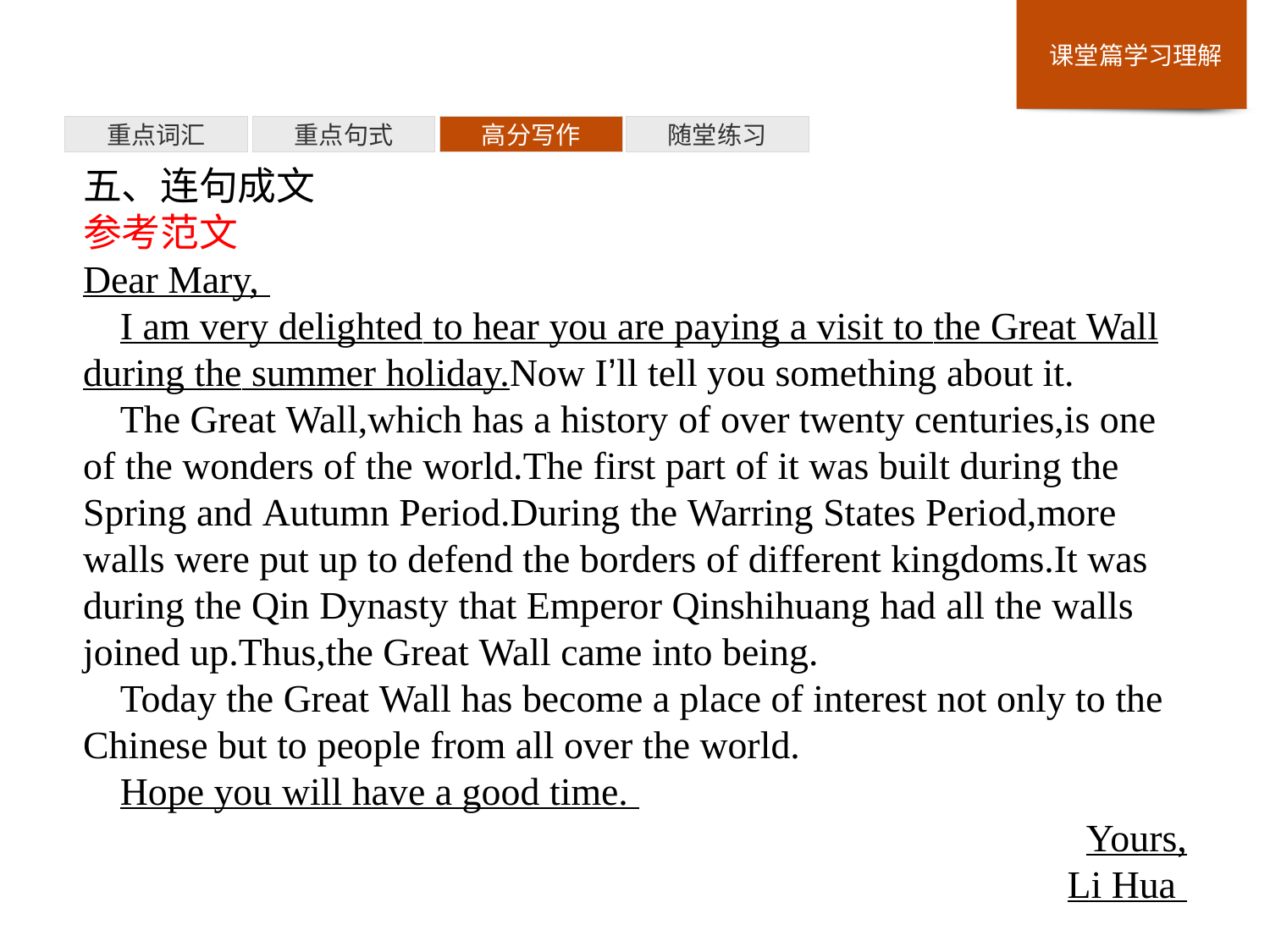

重点词汇
重点句式
高分写作
随堂练习
五、连句成文
参考范文
Dear Mary,
I am very delighted to hear you are paying a visit to the Great Wall during the summer holiday.Now I’ll tell you something about it.
The Great Wall,which has a history of over twenty centuries,is one of the wonders of the world.The first part of it was built during the Spring and Autumn Period.During the Warring States Period,more walls were put up to defend the borders of different kingdoms.It was during the Qin Dynasty that Emperor Qinshihuang had all the walls joined up.Thus,the Great Wall came into being.
Today the Great Wall has become a place of interest not only to the Chinese but to people from all over the world.
Hope you will have a good time.
Yours,
Li Hua